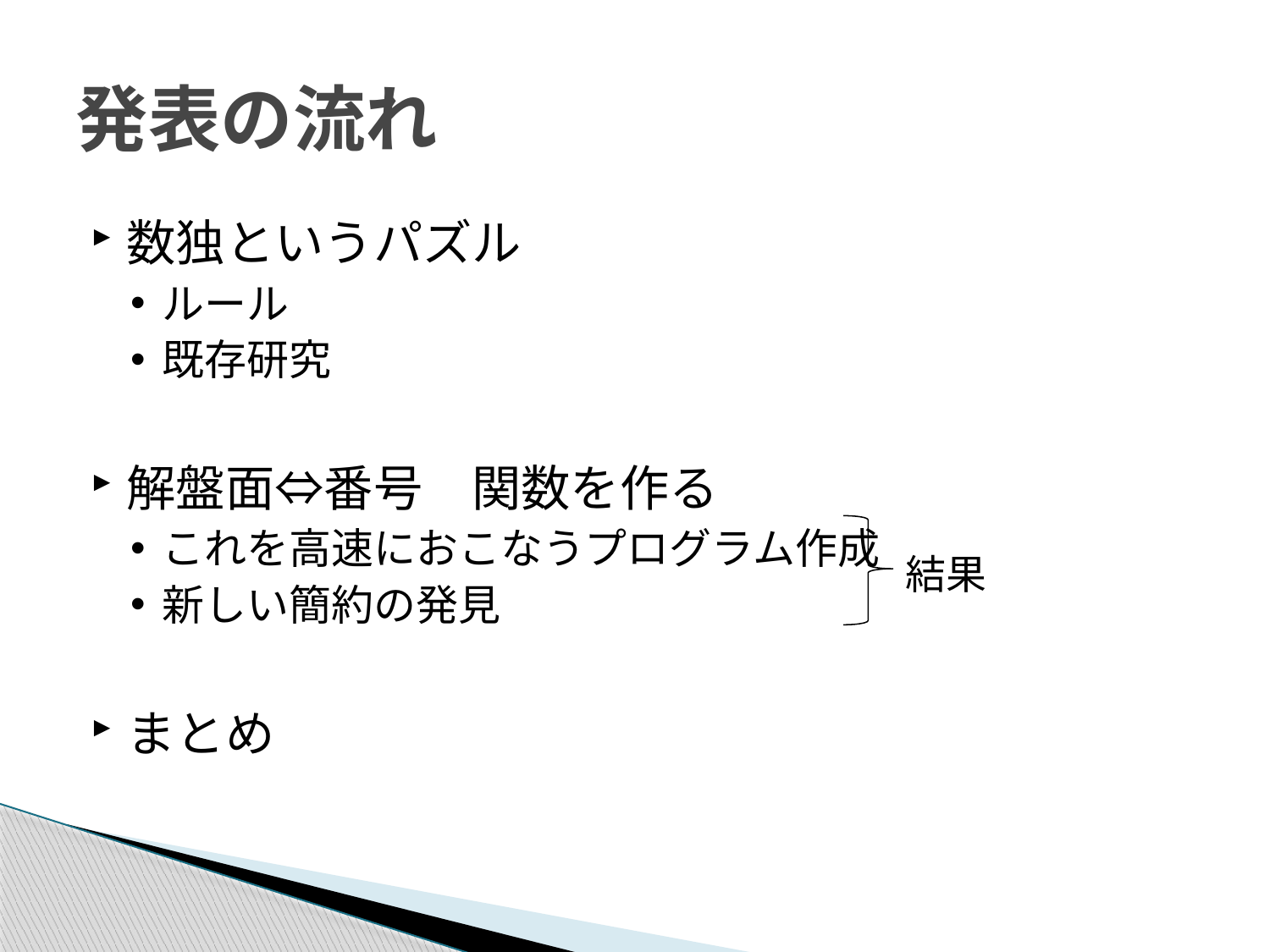

# 発表の流れ
数独というパズル
ルール
既存研究

解盤面⇔番号　関数を作る
これを高速におこなうプログラム作成
新しい簡約の発見

まとめ

結果